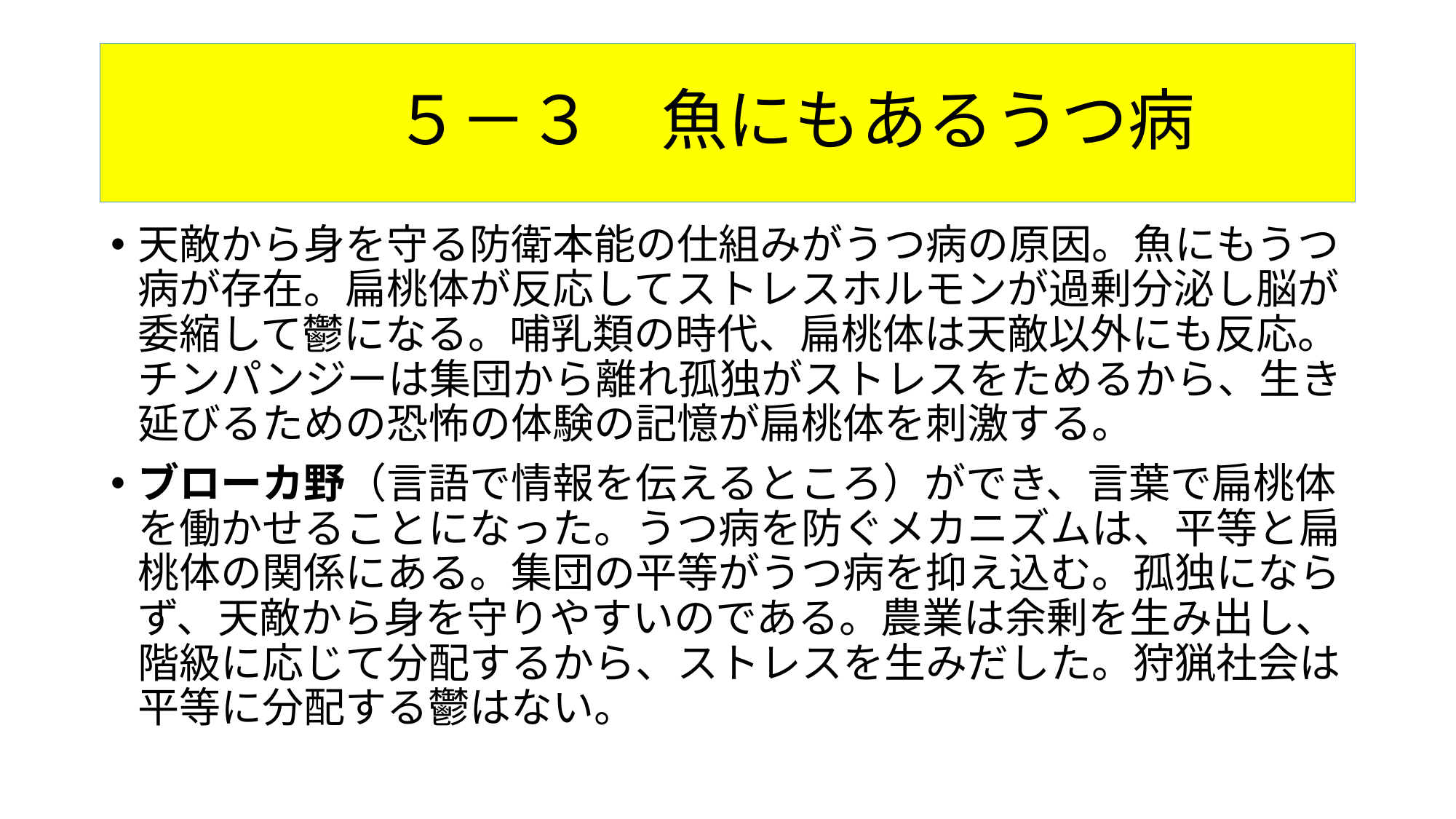

# ５－３　魚にもあるうつ病
天敵から身を守る防衛本能の仕組みがうつ病の原因。魚にもうつ病が存在。扁桃体が反応してストレスホルモンが過剰分泌し脳が委縮して鬱になる。哺乳類の時代、扁桃体は天敵以外にも反応。チンパンジーは集団から離れ孤独がストレスをためるから、生き延びるための恐怖の体験の記憶が扁桃体を刺激する。
ブローカ野（言語で情報を伝えるところ）ができ、言葉で扁桃体を働かせることになった。うつ病を防ぐメカニズムは、平等と扁桃体の関係にある。集団の平等がうつ病を抑え込む。孤独にならず、天敵から身を守りやすいのである。農業は余剰を生み出し、階級に応じて分配するから、ストレスを生みだした。狩猟社会は平等に分配する鬱はない。